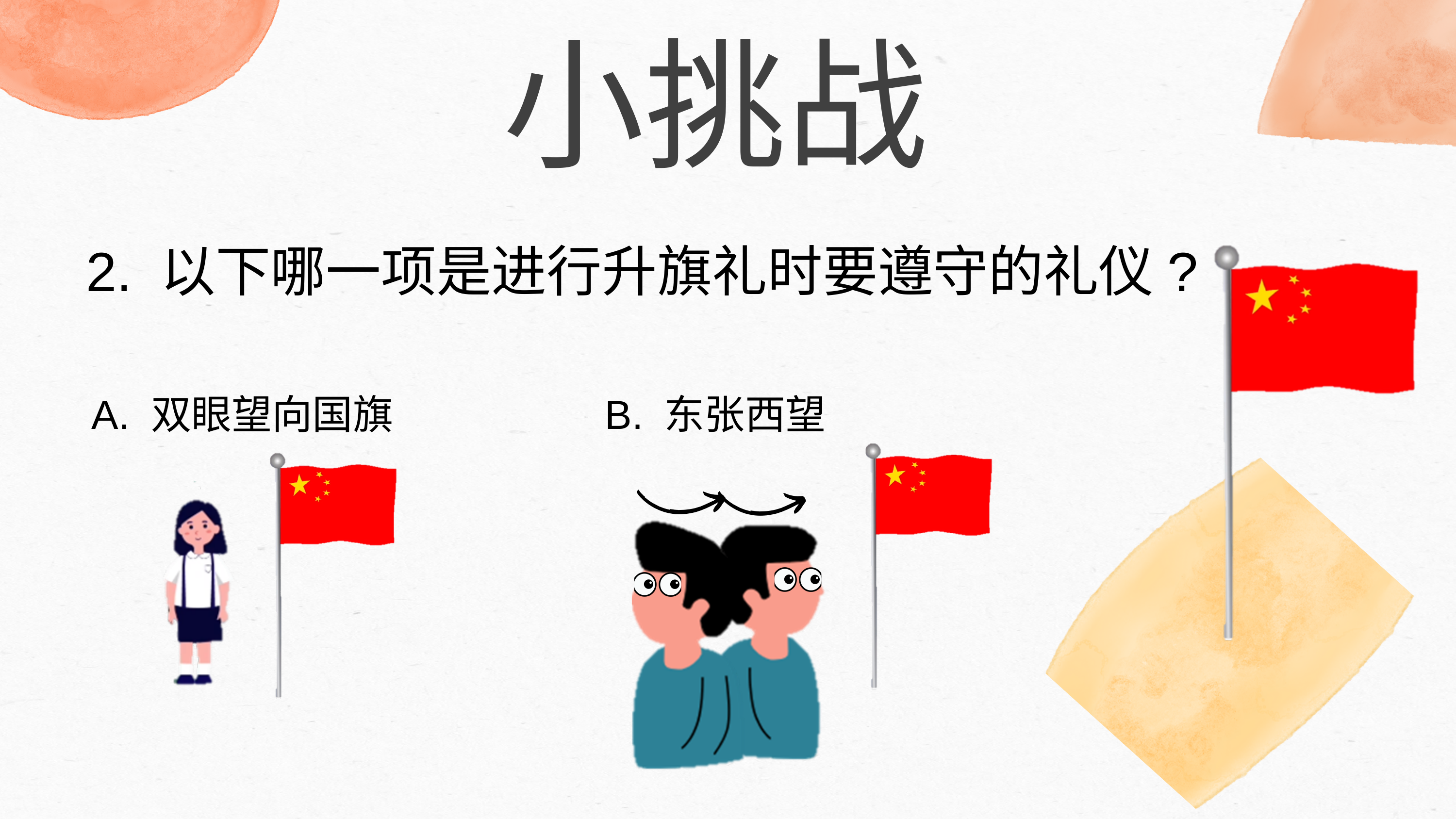

小挑战
2. 以下哪一项是进行升旗礼时要遵守的礼仪?

A. 双眼望向国旗
B. 东张西望